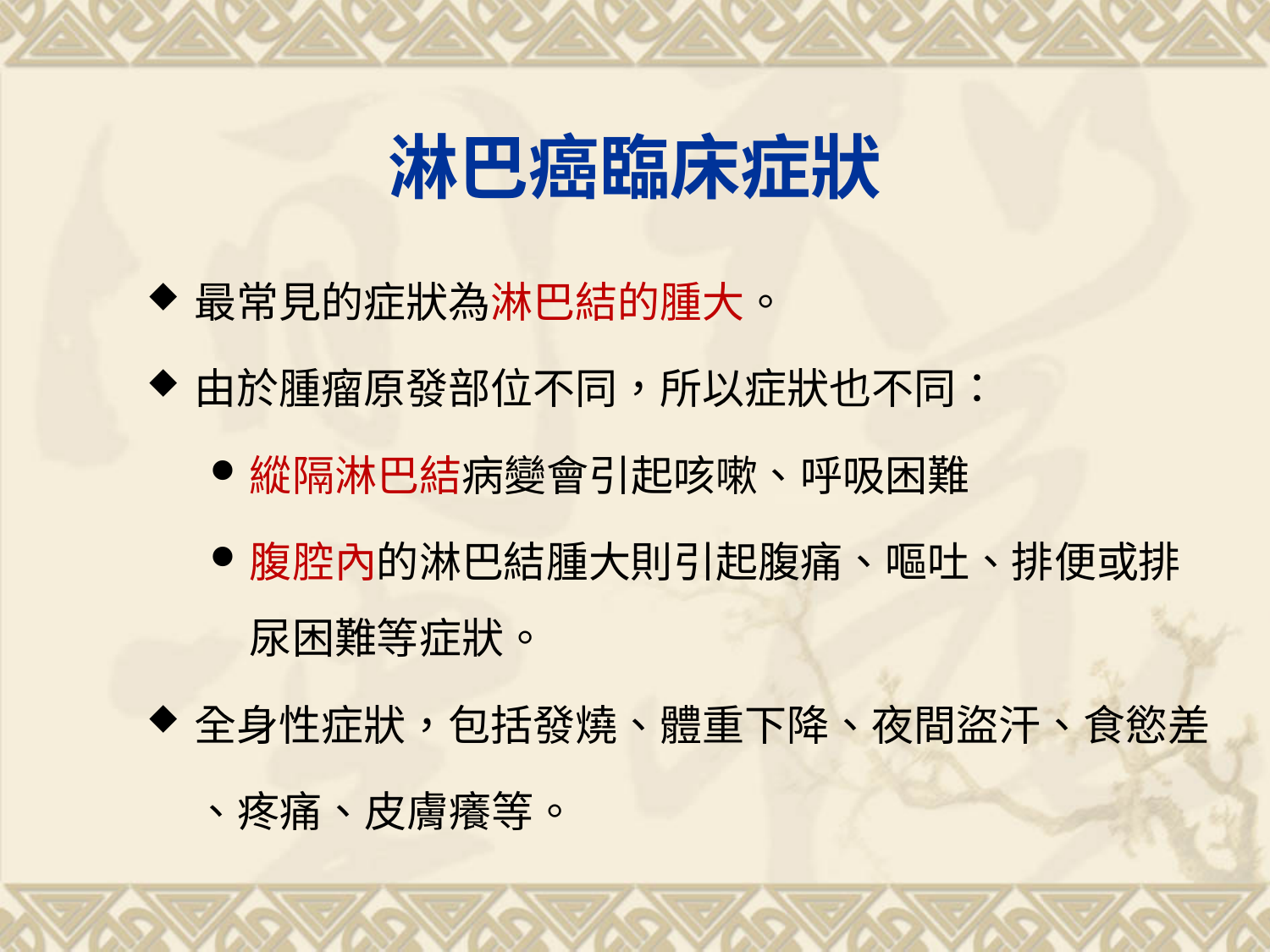

# 淋巴癌臨床症狀
最常見的症狀為淋巴結的腫大。
由於腫瘤原發部位不同，所以症狀也不同：
縱隔淋巴結病變會引起咳嗽、呼吸困難
腹腔內的淋巴結腫大則引起腹痛、嘔吐、排便或排尿困難等症狀。
全身性症狀，包括發燒、體重下降、夜間盜汗、食慾差
    、疼痛、皮膚癢等。